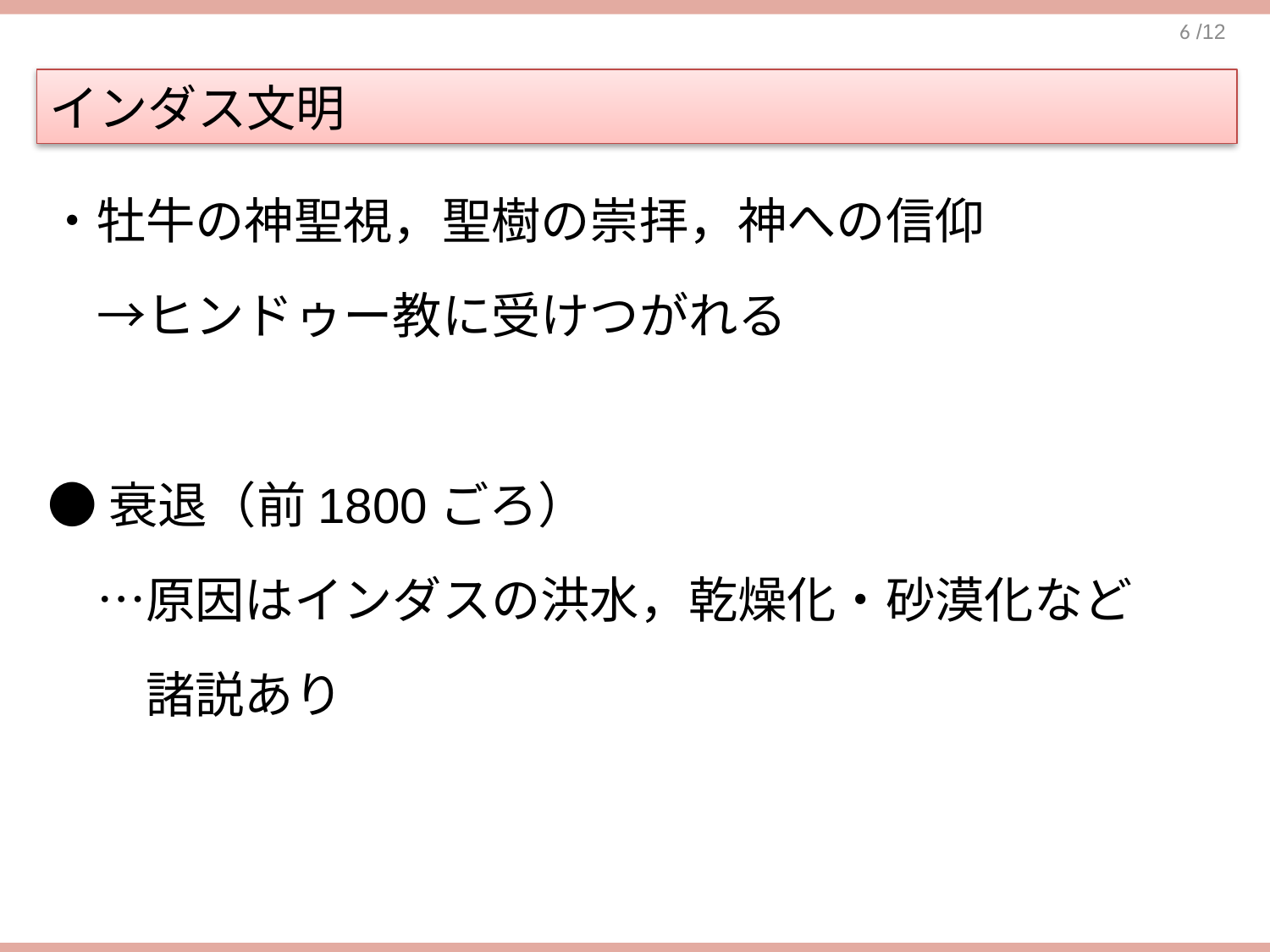

インダス文明
・牡牛の神聖視，聖樹の崇拝，神への信仰
　→ヒンドゥー教に受けつがれる

●衰退（前1800ごろ）
　…原因はインダスの洪水，乾燥化・砂漠化など
　　諸説あり